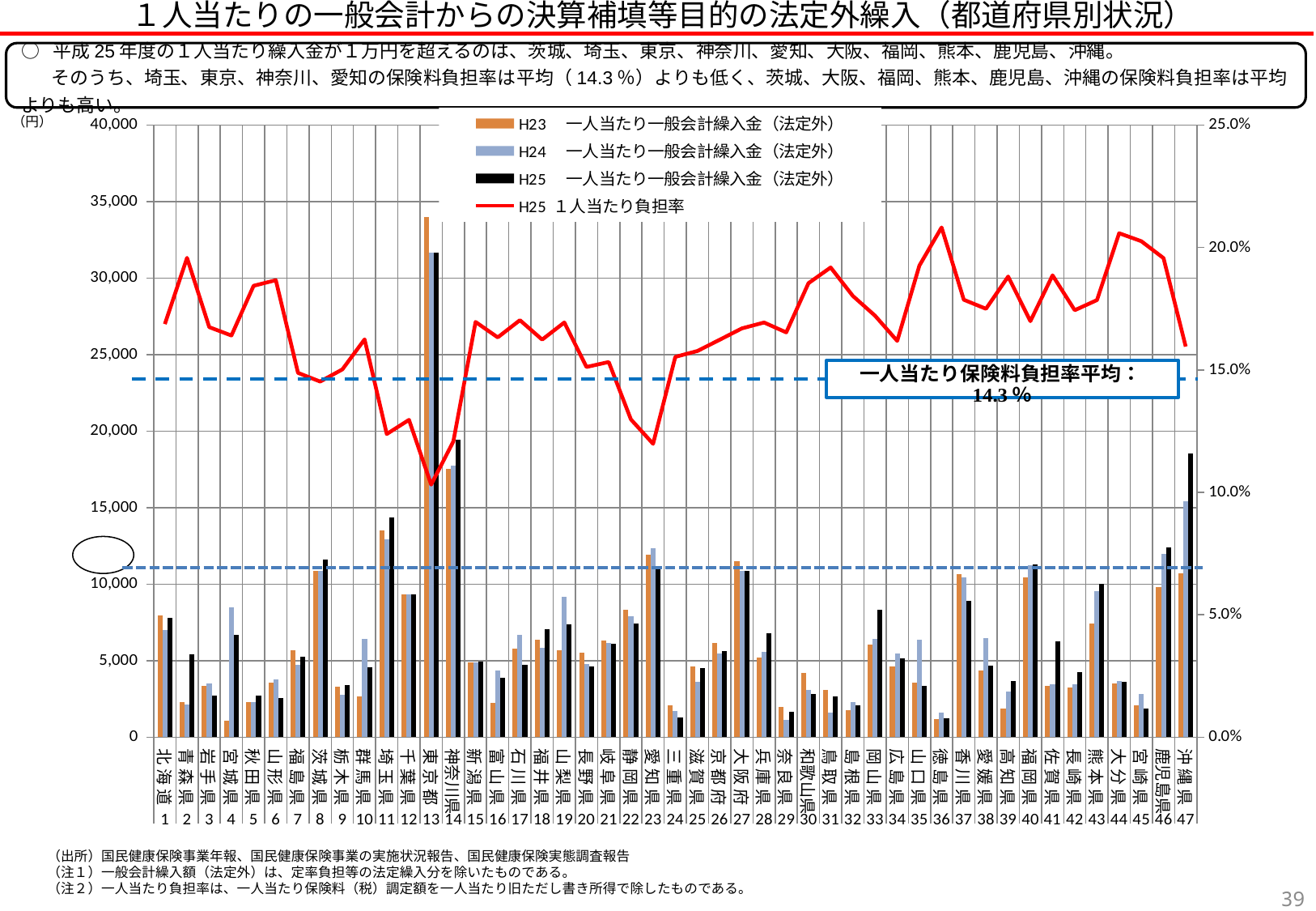

１人当たりの一般会計からの決算補填等目的の法定外繰入（都道府県別状況）
○  平成25年度の１人当たり繰入金が１万円を超えるのは、茨城、埼玉、東京、神奈川、愛知、大阪、福岡、熊本、鹿児島、沖縄。
      そのうち、埼玉、東京、神奈川、愛知の保険料負担率は平均（14.3％）よりも低く、茨城、大阪、福岡、熊本、鹿児島、沖縄の保険料負担率は平均よりも高い。

### Chart

| Category |  |  |  |  |
|---|---|---|---|---|
| 北 海 道 | 7942.0208095729895 | 6975.380521420894 | 7781.202430347276 | 0.1687450538592842 |
| 青 森 県 | 2271.610593492997 | 2140.0884798599345 | 5410.635467747909 | 0.19580808381458703 |
| 岩 手 県 | 3330.2860148868017 | 3501.0212539733216 | 2687.5280770297763 | 0.16748433572461202 |
| 宮 城 県 | 1077.0688204016442 | 8463.869272431673 | 6699.019182831912 | 0.1640916676689366 |
| 秋 田 県 | 2289.016806722689 | 2294.757120957632 | 2720.5223091631224 | 0.1843867645054216 |
| 山 形 県 | 3571.070041057645 | 3754.463220265569 | 2569.5669200540683 | 0.18667456808510197 |
| 福 島 県 | 5661.289407938948 | 4714.759963676174 | 5258.478432764799 | 0.148817081788354 |
| 茨 城 県 | 10878.913232774512 | 10858.88789337632 | 11587.323334812558 | 0.14526795408908497 |
| 栃 木 県 | 3289.397214042618 | 2744.6989207465194 | 3374.006921349248 | 0.1502546444623088 |
| 群 馬 県 | 2683.7625744515585 | 6431.618186869216 | 4588.807082335761 | 0.16250191801756017 |
| 埼 玉 県 | 13506.738425837866 | 12918.808272811271 | 14333.555044232342 | 0.1238253476197997 |
| 千 葉 県 | 9346.385754959489 | 9315.213468659736 | 9323.412976408046 | 0.12961938831910783 |
| 東 京 都 | 34008.8889046619 | 31673.86802039341 | 31675.466214106065 | 0.10315256490348249 |
| 神奈川県 | 17555.78683024486 | 17721.254253084408 | 19422.600435265187 | 0.12077698635707218 |
| 新 潟 県 | 4890.6993217183135 | 4901.689056488911 | 4952.541595439123 | 0.16963369347069399 |
| 富 山 県 | 2256.214555152447 | 4361.637848296588 | 3857.269228872082 | 0.16331587253518273 |
| 石 川 県 | 5775.152113140984 | 6694.018757710017 | 4722.684101655893 | 0.1703461603331715 |
| 福 井 県 | 6380.947170623403 | 5812.404742579773 | 7051.533504708301 | 0.1624035043245157 |
| 山 梨 県 | 5671.167909422631 | 9158.63013687854 | 7383.590213883617 | 0.16941640705604671 |
| 長 野 県 | 5543.509648983134 | 4761.366247873315 | 4626.203818398061 | 0.15121272887810192 |
| 岐 阜 県 | 6296.853628584338 | 6172.766852598997 | 6100.151802283425 | 0.1532502940053256 |
| 静 岡 県 | 8336.198138129877 | 7897.541936739752 | 7397.055176856451 | 0.12981322980982785 |
| 愛 知 県 | 11932.309248109963 | 12359.387409009156 | 11114.809859735102 | 0.11981630208643004 |
| 三 重 県 | 2069.9141897315208 | 1707.2880531763024 | 1289.4726793105606 | 0.1553415683842931 |
| 滋 賀 県 | 4634.051420704148 | 3609.1239671920016 | 4489.504246384711 | 0.15775815461958248 |
| 京 都 府 | 6139.528927001543 | 5445.425280812639 | 5649.600870566607 | 0.16234685699739165 |
| 大 阪 府 | 11478.812229008643 | 10881.930480904957 | 10846.461559400494 | 0.16699472426019116 |
| 兵 庫 県 | 5182.077461474799 | 5561.712507587458 | 6774.37724790793 | 0.1693832234908752 |
| 奈 良 県 | 1949.0014949480167 | 1145.9211746481762 | 1633.5088847071565 | 0.1653477603960494 |
| 和歌山県 | 4215.5956594571535 | 3071.411552870243 | 2842.0866654238293 | 0.18544459993373874 |
| 鳥 取 県 | 3071.151593673727 | 1609.7107288637517 | 2664.201965319501 | 0.1918838453254343 |
| 島 根 県 | 1764.1024477455912 | 2276.8866804634254 | 2101.544108947575 | 0.18024320117169176 |
| 岡 山 県 | 6034.83798709201 | 6405.454678408854 | 8343.723870291284 | 0.17218141986324434 |
| 広 島 県 | 4633.927932670011 | 5477.239662107804 | 5134.966928216 | 0.16186427532601516 |
| 山 口 県 | 3538.8503156646584 | 6382.884937742379 | 3371.14073477449 | 0.19267147806388205 |
| 徳 島 県 | 1153.21735400995 | 1602.4220525922888 | 1204.31848685957 | 0.20823306612723397 |
| 香 川 県 | 10670.14838904976 | 10421.576556262164 | 8895.241282177392 | 0.17868577370101488 |
| 愛 媛 県 | 4372.929175933325 | 6458.301050063507 | 4692.112410113543 | 0.1750099656644706 |
| 高 知 県 | 1865.2395465846669 | 2991.922590282049 | 3661.429819713866 | 0.1881770828407219 |
| 福 岡 県 | 10433.629340810276 | 11213.3517869868 | 11284.516338031603 | 0.1699387049478279 |
| 佐 賀 県 | 3336.6628547001765 | 3434.1544596434073 | 6284.128798130151 | 0.18864580373122888 |
| 長 崎 県 | 3221.5508943722048 | 3444.8785569434167 | 4262.442219845246 | 0.1744182717166403 |
| 熊 本 県 | 7398.615364791429 | 9538.674493667302 | 10037.39385708719 | 0.1785543195106309 |
| 大 分 県 | 3491.3651425247976 | 3653.9120772509427 | 3626.0550508714964 | 0.20586929128825293 |
| 宮 崎 県 | 2096.1219668088925 | 2802.9951916101286 | 1883.816289576589 | 0.20262597777340974 |
| 鹿児島県 | 9813.918525405956 | 11984.859230924098 | 12380.53762069003 | 0.19568848230608343 |
| 沖 縄 県 | 10681.866834116663 | 15395.255710533647 | 18538.564701047206 | 0.1595588724522395 |
（円）
（出所）国民健康保険事業年報、国民健康保険事業の実施状況報告、国民健康保険実態調査報告
（注１）一般会計繰入額（法定外）は、定率負担等の法定繰入分を除いたものである。
（注２）一人当たり負担率は、一人当たり保険料（税）調定額を一人当たり旧ただし書き所得で除したものである。

39